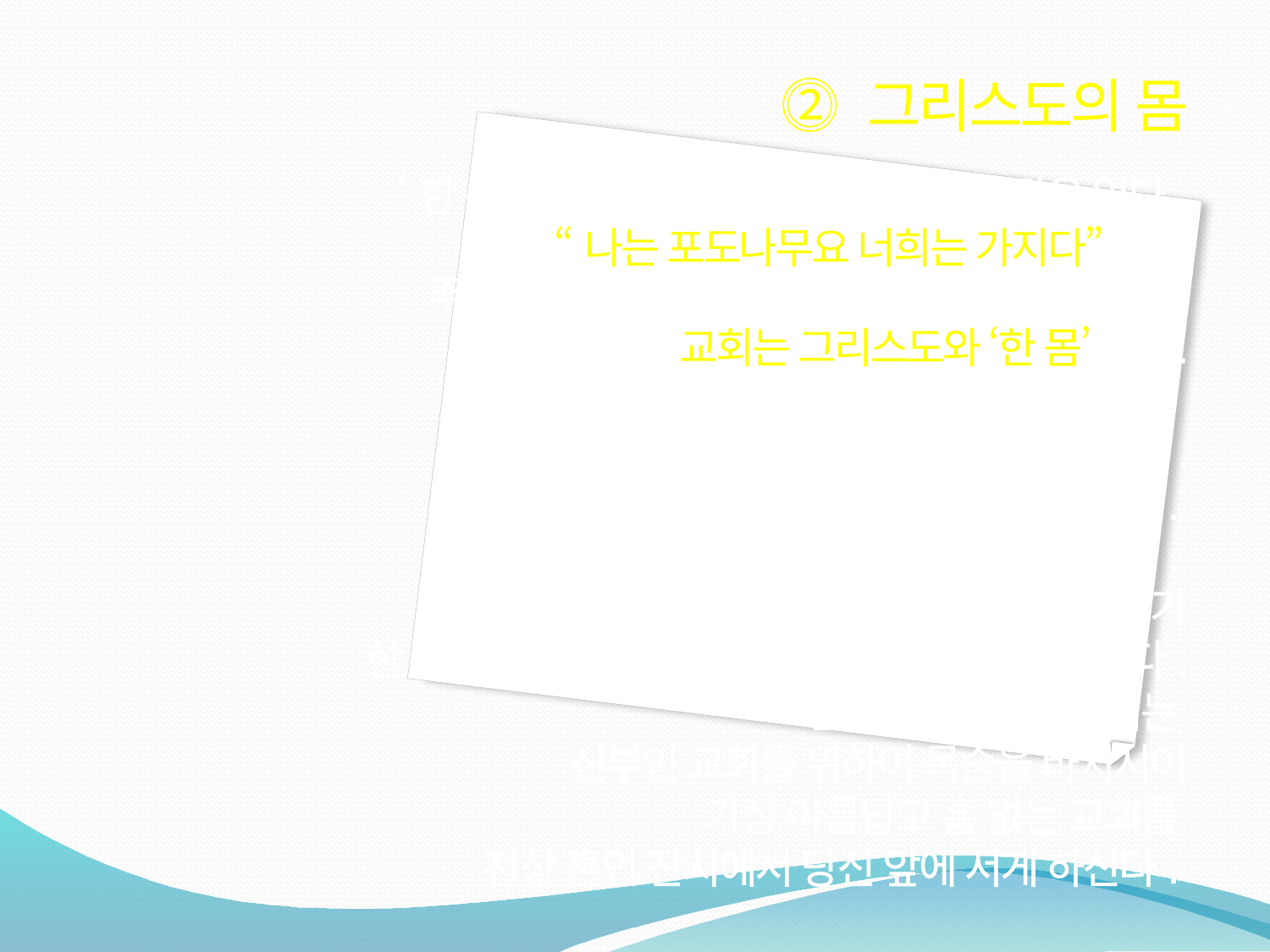

⓶ 그리스도의 몸

‘한 몸’ 보다 하나 됨을 더 잘 표현하는 말은 없다.
“나는 포도나무요 너희는 가지다”하신
주 그리스도의 말씀도 같은 하나됨의 표현이다.
교회는 그리스도와 ‘한 몸’이다.
세례로써 그리고 성체성사로써
우리는 그리스도의 몸이 된다.
그 몸의 머리는 그리스도이시다.
그분은 창조와 구원의 근원이시다.
그리스도를 머리로 하여 모두가
한 몸을 이룰 때까지 이 몸은 성장을 계속할 것이다.
신랑인 그리스도께서는
신부인 교회를 위하여 목숨을 바치시어
가장 아름답고 흠 없는 교회를
천상 혼인 잔치에서 당신 앞에 서게 하신다.